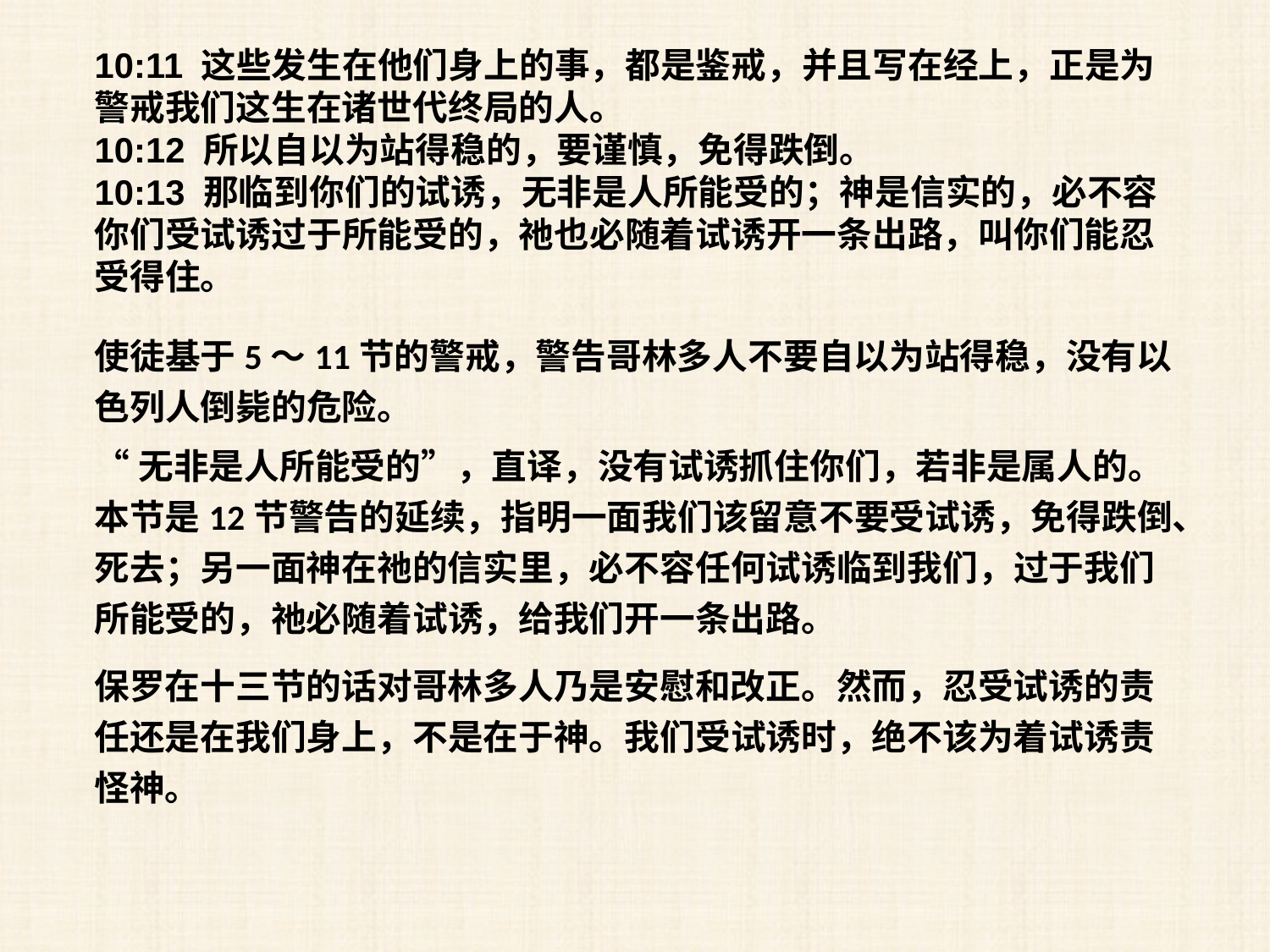

10:11 这些发生在他们身上的事，都是鉴戒，并且写在经上，正是为警戒我们这生在诸世代终局的人。
10:12 所以自以为站得稳的，要谨慎，免得跌倒。
10:13 那临到你们的试诱，无非是人所能受的；神是信实的，必不容你们受试诱过于所能受的，祂也必随着试诱开一条出路，叫你们能忍受得住。
使徒基于5～11节的警戒，警告哥林多人不要自以为站得稳，没有以色列人倒毙的危险。
“无非是人所能受的”，直译，没有试诱抓住你们，若非是属人的。本节是12节警告的延续，指明一面我们该留意不要受试诱，免得跌倒、死去；另一面神在祂的信实里，必不容任何试诱临到我们，过于我们所能受的，祂必随着试诱，给我们开一条出路。
保罗在十三节的话对哥林多人乃是安慰和改正。然而，忍受试诱的责任还是在我们身上，不是在于神。我们受试诱时，绝不该为着试诱责怪神。